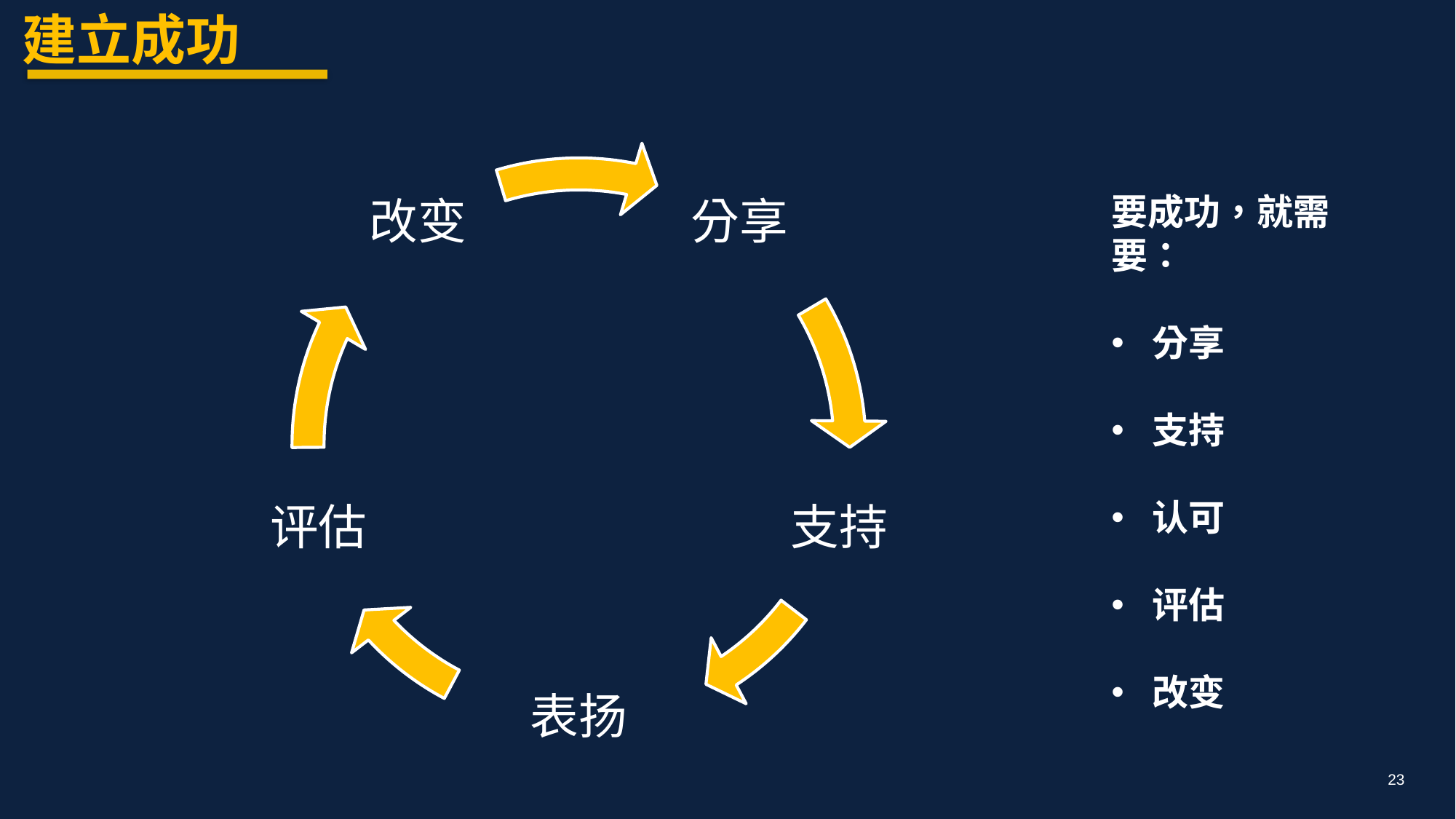

建立成功

分享
支持
表扬
评估
改变
要成功，就需要：

分享

支持

认可

评估

改变
23